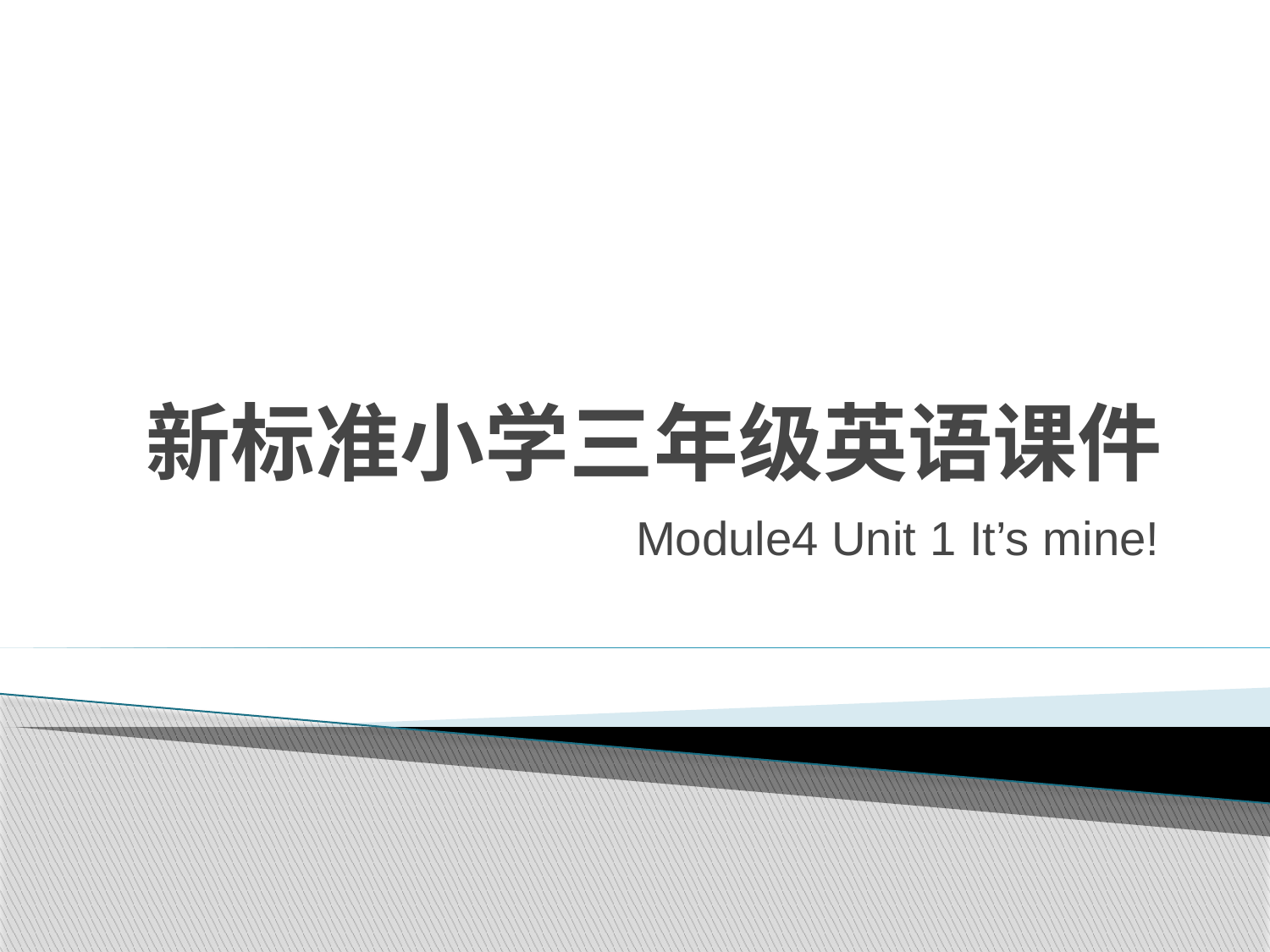

# 新标准小学三年级英语课件
Module4 Unit 1 It’s mine!